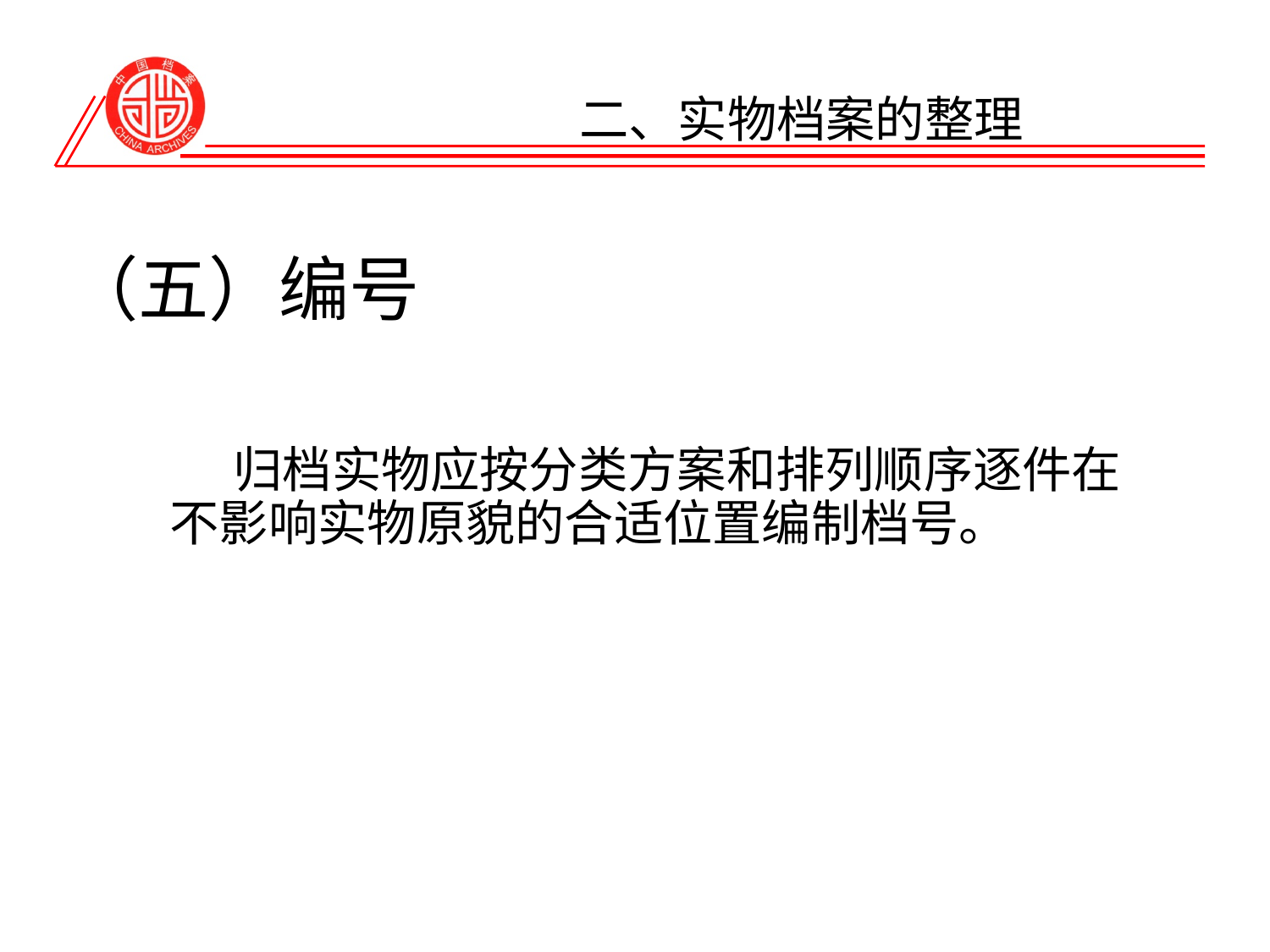

# 二、实物档案的整理
（五）编号
         归档实物应按分类方案和排列顺序逐件在不影响实物原貌的合适位置编制档号。